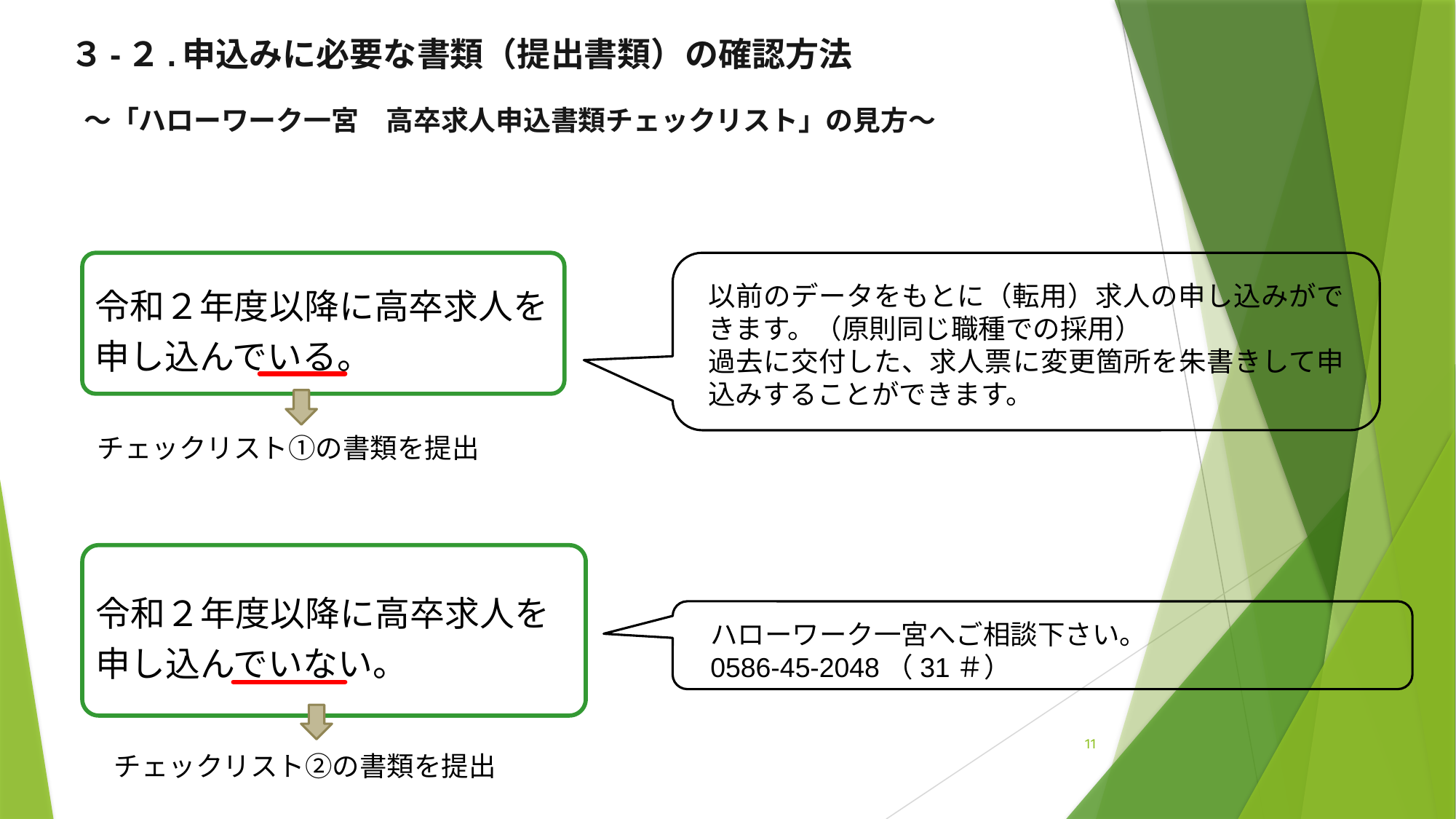

３-２.申込みに必要な書類（提出書類）の確認方法
～「ハローワーク一宮　高卒求人申込書類チェックリスト」の見方～

以前のデータをもとに（転用）求人の申し込みができます。（原則同じ職種での採用）
過去に交付した、求人票に変更箇所を朱書きして申込みすることができます。
令和２年度以降に高卒求人を申し込んでいる。

チェックリスト①の書類を提出
令和２年度以降に高卒求人を申し込んでいない。

ハローワーク一宮へご相談下さい。
0586-45-2048（31＃）

11
チェックリスト②の書類を提出